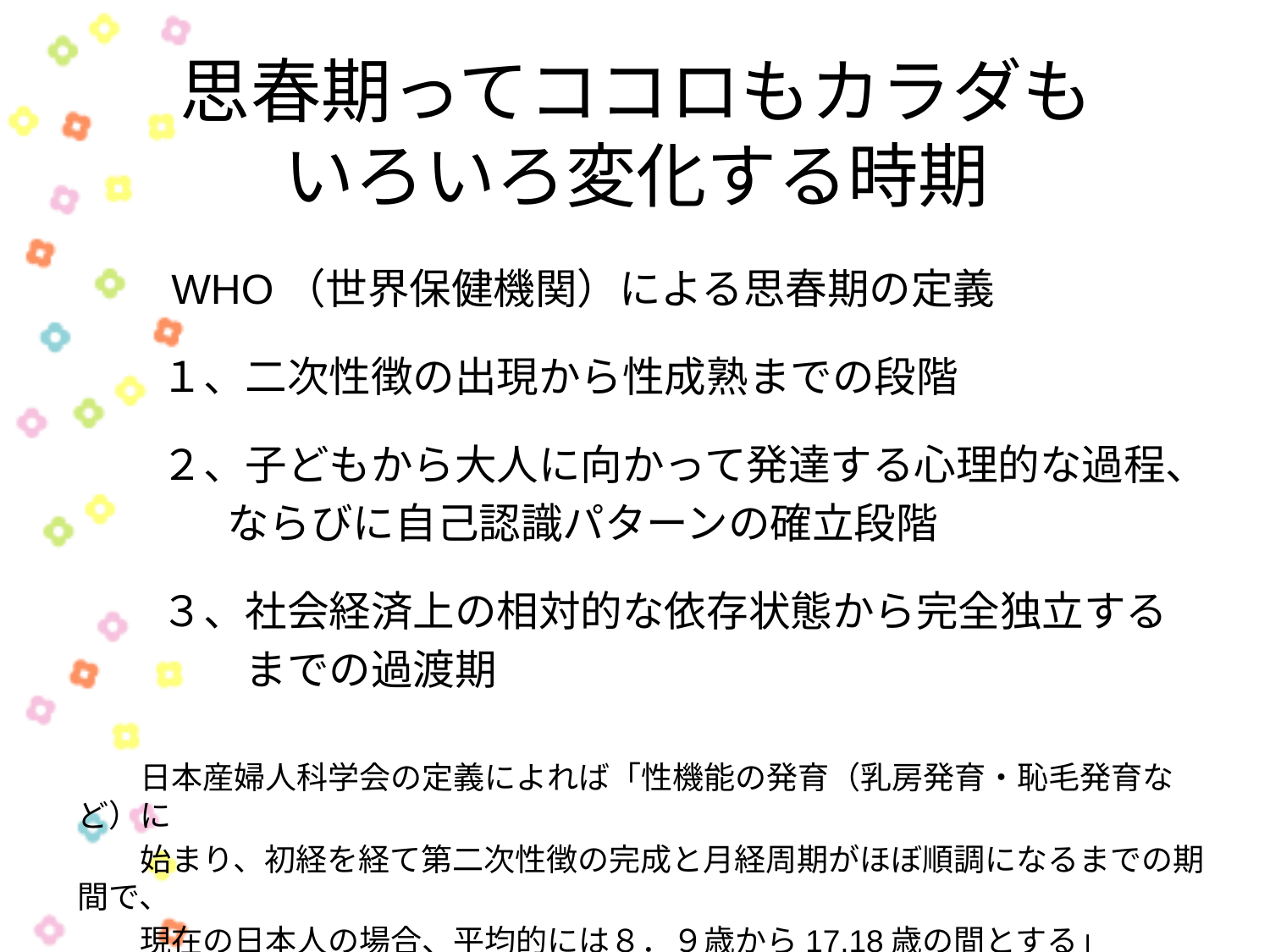

# 思春期ってココロもカラダも いろいろ変化する時期
　　WHO（世界保健機関）による思春期の定義

　　１、二次性徴の出現から性成熟までの段階

　　２、子どもから大人に向かって発達する心理的な過程、
     　　 ならびに自己認識パターンの確立段階

　　３、社会経済上の相対的な依存状態から完全独立する
　　　　までの過渡期

　　日本産婦人科学会の定義によれば「性機能の発育（乳房発育・恥毛発育など）に
　　始まり、初経を経て第二次性徴の完成と月経周期がほぼ順調になるまでの期間で、
　　現在の日本人の場合、平均的には８．９歳から17.18歳の間とする」